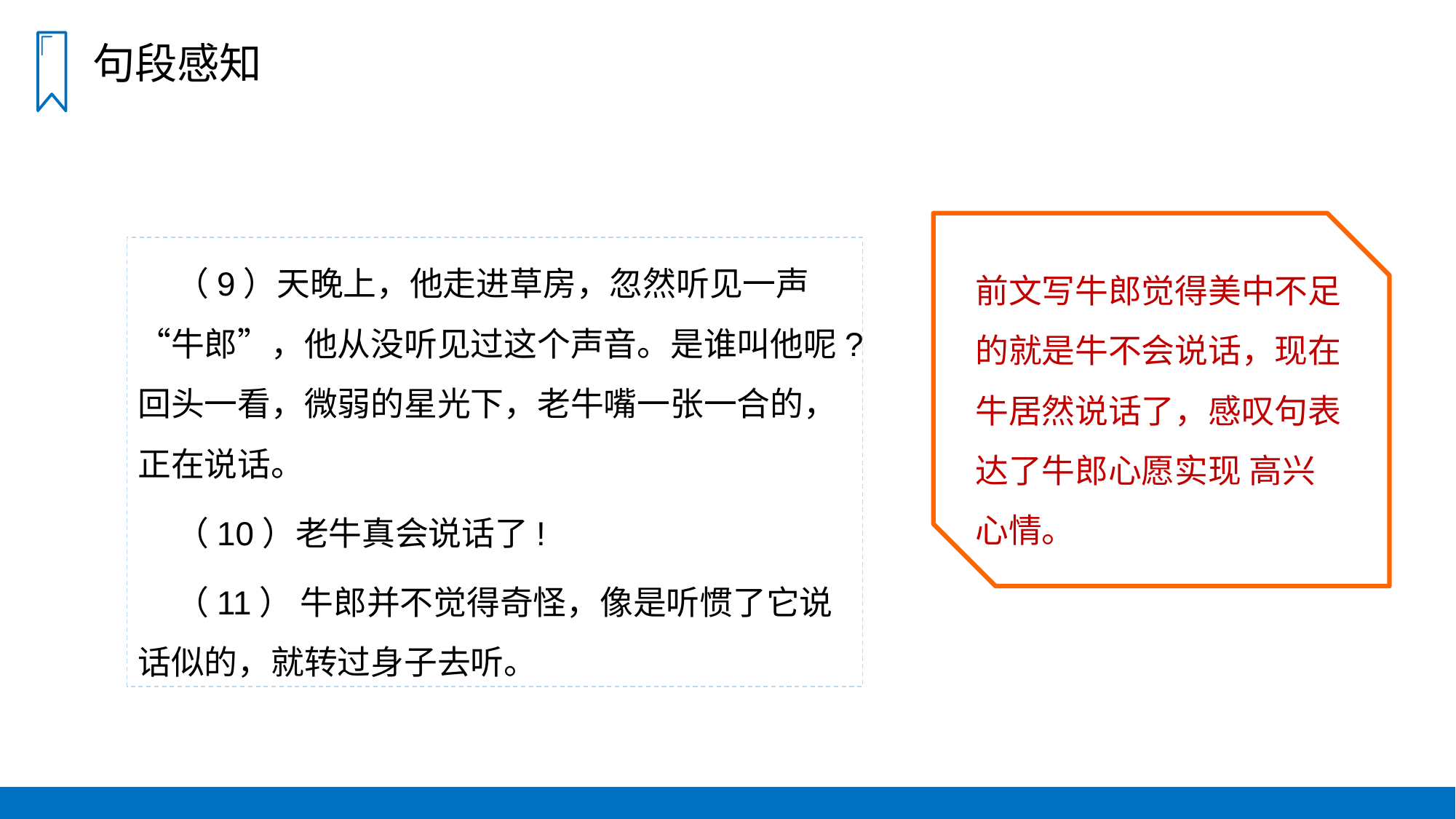

句段感知
前文写牛郎觉得美中不足的就是牛不会说话，现在牛居然说话了，感叹句表达了牛郎心愿实现 高兴心情。
    （9）天晚上，他走进草房，忽然听见一声“牛郎”，他从没听见过这个声音。是谁叫他呢?回头一看，微弱的星光下，老牛嘴一张一合的，正在说话。
    （10）老牛真会说话了!
    （11） 牛郎并不觉得奇怪，像是听惯了它说话似的，就转过身子去听。